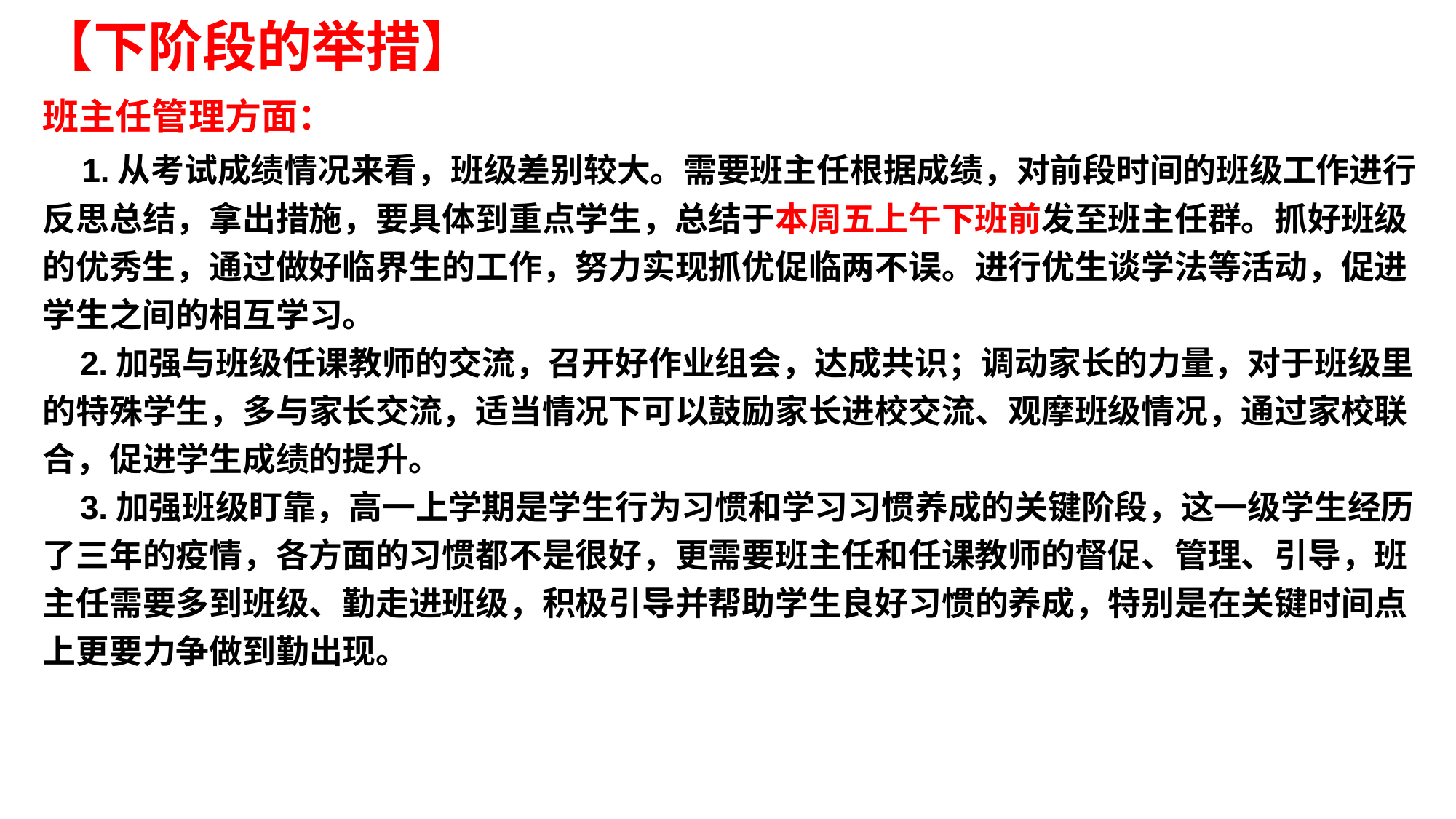

# 【下阶段的举措】
班主任管理方面：
    1.从考试成绩情况来看，班级差别较大。需要班主任根据成绩，对前段时间的班级工作进行反思总结，拿出措施，要具体到重点学生，总结于本周五上午下班前发至班主任群。抓好班级的优秀生，通过做好临界生的工作，努力实现抓优促临两不误。进行优生谈学法等活动，促进学生之间的相互学习。
    2.加强与班级任课教师的交流，召开好作业组会，达成共识；调动家长的力量，对于班级里的特殊学生，多与家长交流，适当情况下可以鼓励家长进校交流、观摩班级情况，通过家校联合，促进学生成绩的提升。
    3.加强班级盯靠，高一上学期是学生行为习惯和学习习惯养成的关键阶段，这一级学生经历了三年的疫情，各方面的习惯都不是很好，更需要班主任和任课教师的督促、管理、引导，班主任需要多到班级、勤走进班级，积极引导并帮助学生良好习惯的养成，特别是在关键时间点上更要力争做到勤出现。